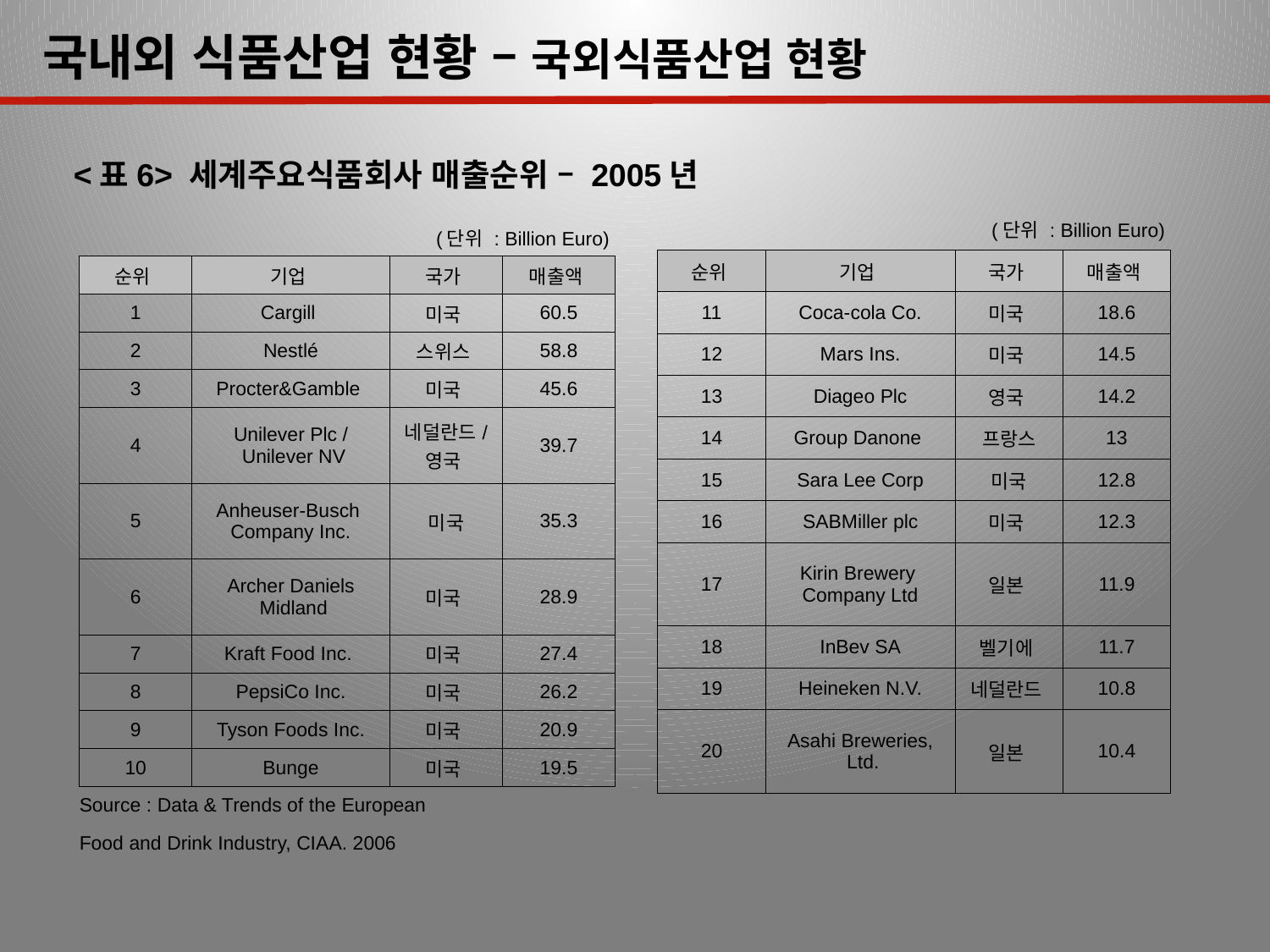

국내외 식품산업 현황 – 국외식품산업 현황

 <표6> 세계주요식품회사 매출순위 – 2005년
| (단위 : Billion Euro) |  |  |  |
| --- | --- | --- | --- |
| 순위 | 기업 | 국가 | 매출액 |
| 11 | Coca-cola Co. | 미국 | 18.6 |
| 12 | Mars Ins. | 미국 | 14.5 |
| 13 | Diageo Plc | 영국 | 14.2 |
| 14 | Group Danone | 프랑스 | 13 |
| 15 | Sara Lee Corp | 미국 | 12.8 |
| 16 | SABMiller plc | 미국 | 12.3 |
| 17 | Kirin Brewery Company Ltd | 일본 | 11.9 |
| 18 | InBev SA | 벨기에 | 11.7 |
| 19 | Heineken N.V. | 네덜란드 | 10.8 |
| 20 | Asahi Breweries, Ltd. | 일본 | 10.4 |
| (단위 : Billion Euro) |  |  |  |
| --- | --- | --- | --- |
| 순위 | 기업 | 국가 | 매출액 |
| 1 | Cargill | 미국 | 60.5 |
| 2 | Nestlé | 스위스 | 58.8 |
| 3 | Procter&Gamble | 미국 | 45.6 |
| 4 | Unilever Plc / Unilever NV | 네덜란드/ 영국 | 39.7 |
| 5 | Anheuser-Busch Company Inc. | 미국 | 35.3 |
| 6 | Archer Daniels Midland | 미국 | 28.9 |
| 7 | Kraft Food Inc. | 미국 | 27.4 |
| 8 | PepsiCo Inc. | 미국 | 26.2 |
| 9 | Tyson Foods Inc. | 미국 | 20.9 |
| 10 | Bunge | 미국 | 19.5 |
| Source : Data & Trends of the European |  |  |  |
| Food and Drink Industry, CIAA. 2006 |  |  |  |